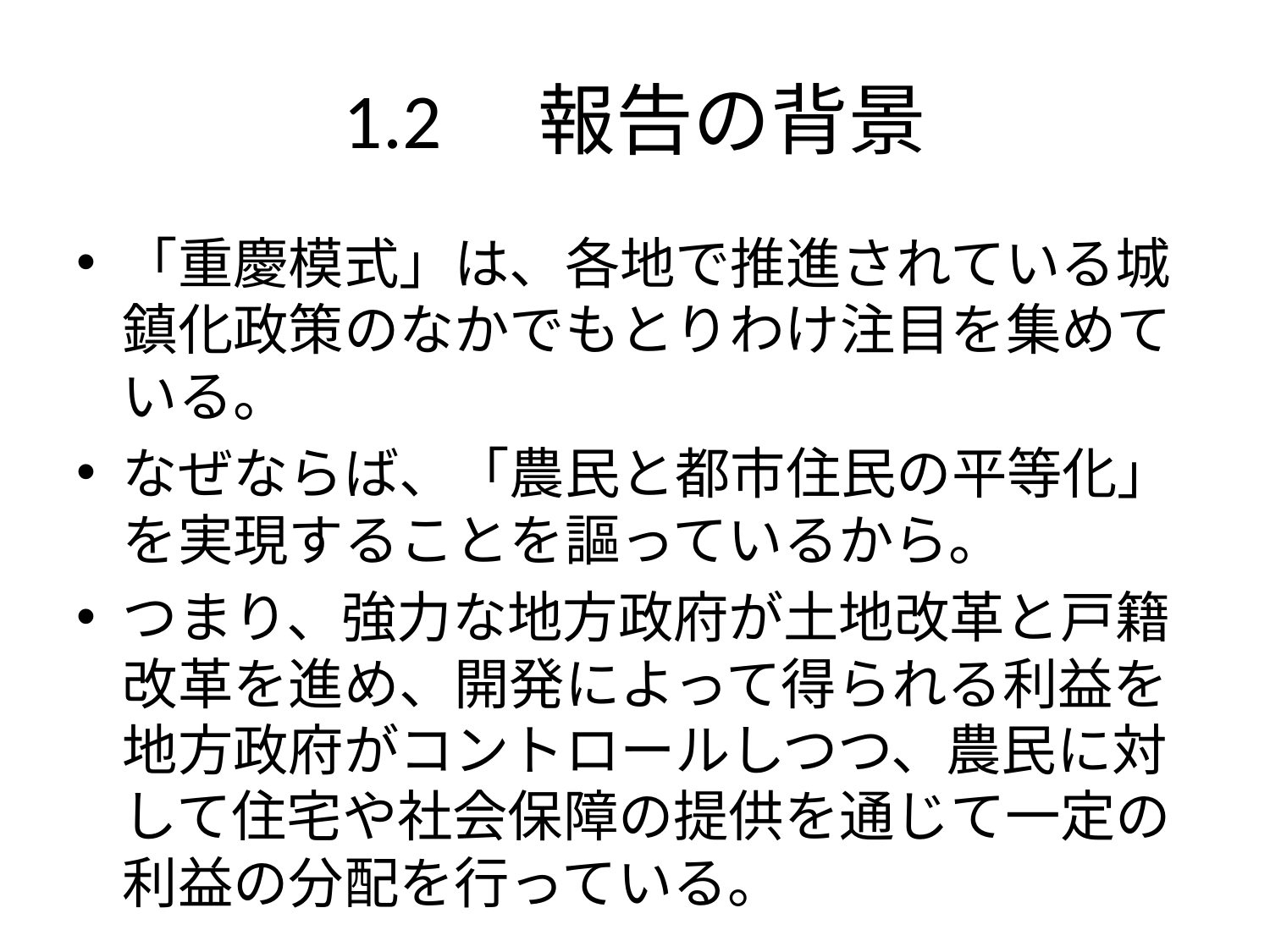

# 1.2　報告の背景
「重慶模式」は、各地で推進されている城鎮化政策のなかでもとりわけ注目を集めている。
なぜならば、「農民と都市住民の平等化」を実現することを謳っているから。
つまり、強力な地方政府が土地改革と戸籍改革を進め、開発によって得られる利益を地方政府がコントロールしつつ、農民に対して住宅や社会保障の提供を通じて一定の利益の分配を行っている。